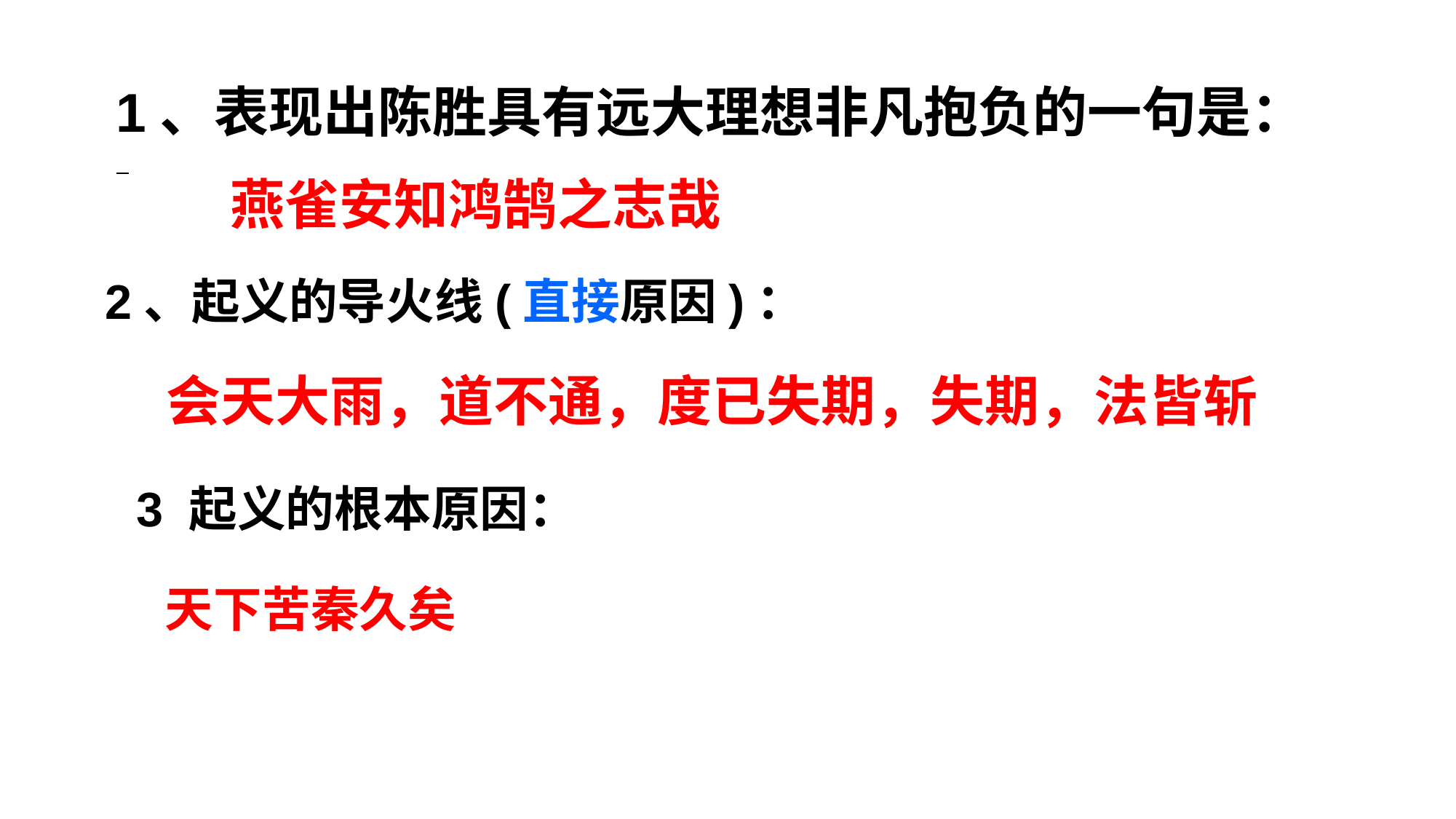

1、表现出陈胜具有远大理想非凡抱负的一句是：

燕雀安知鸿鹄之志哉

2、起义的导火线(直接原因)：

会天大雨，道不通，度已失期，失期，法皆斩

3 起义的根本原因：

天下苦秦久矣